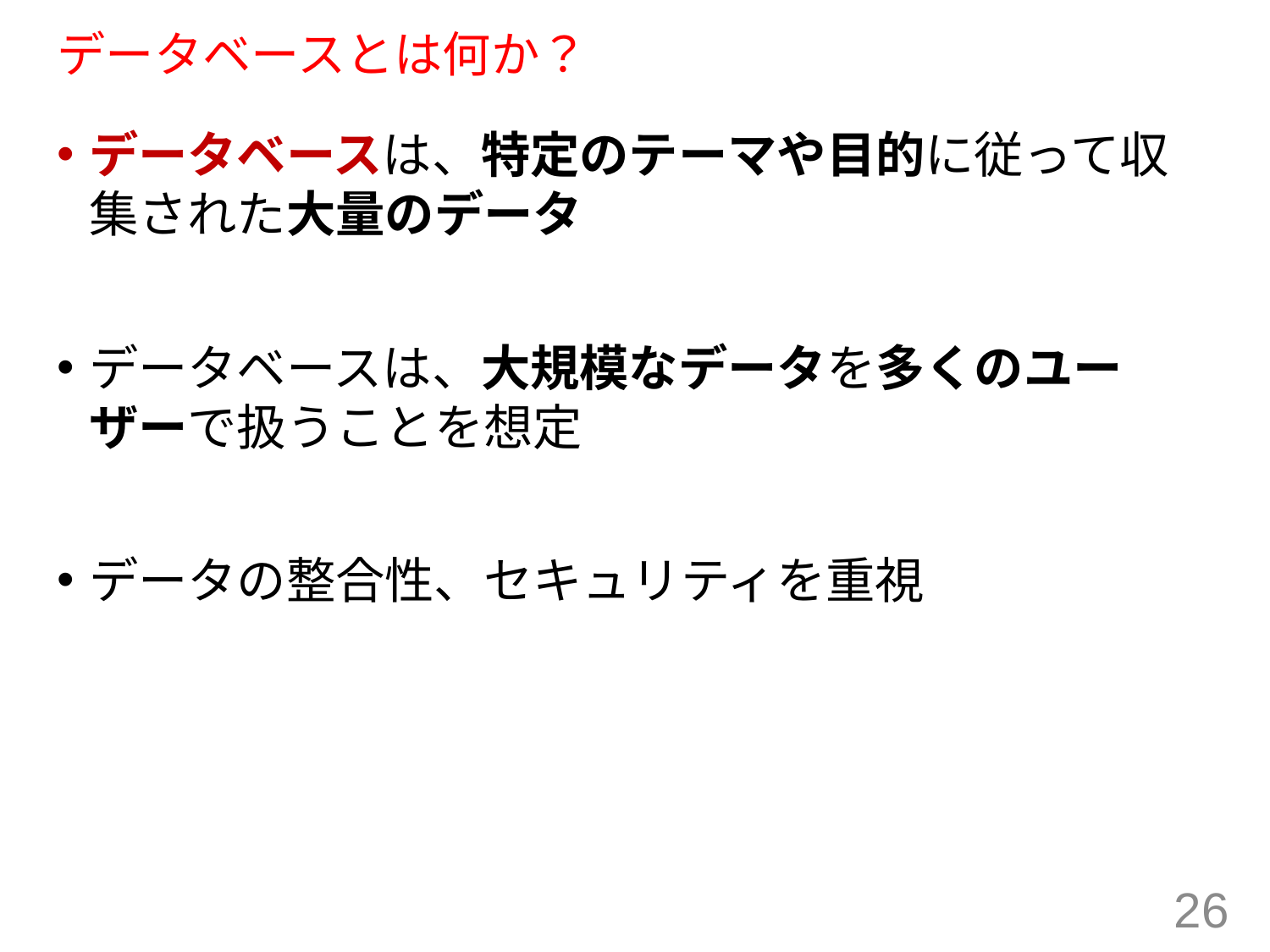

# データベースとは何か？
データベースは、特定のテーマや目的に従って収集された大量のデータ

データベースは、大規模なデータを多くのユーザーで扱うことを想定

データの整合性、セキュリティを重視
26